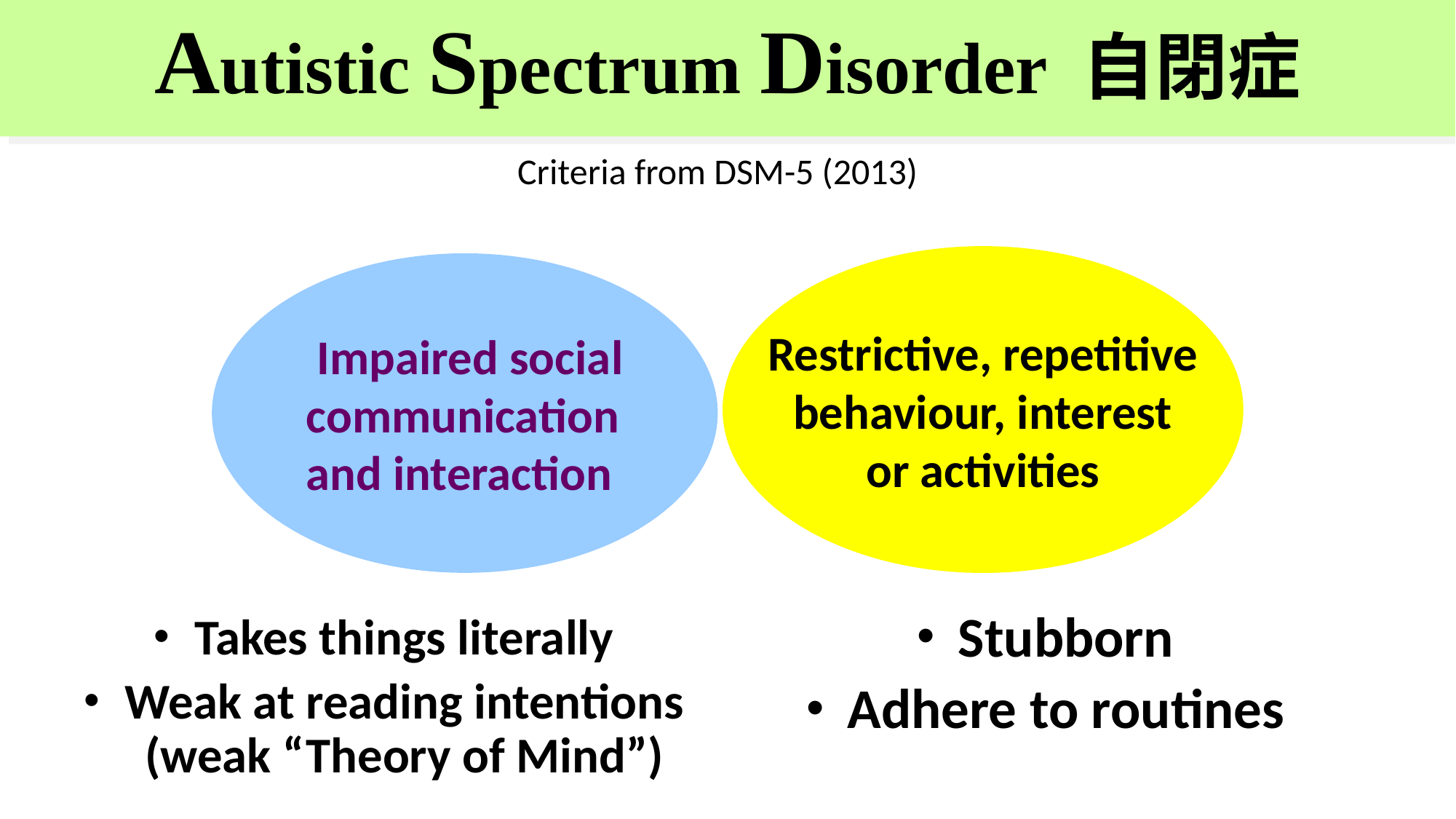

Autistic Spectrum Disorder 自閉症
Criteria from DSM-5 (2013)
Restrictive, repetitive
behaviour, interest
or activities
 Impaired social
communication
and interaction
Stubborn
Adhere to routines

Takes things literally
Weak at reading intentions (weak “Theory of Mind”)